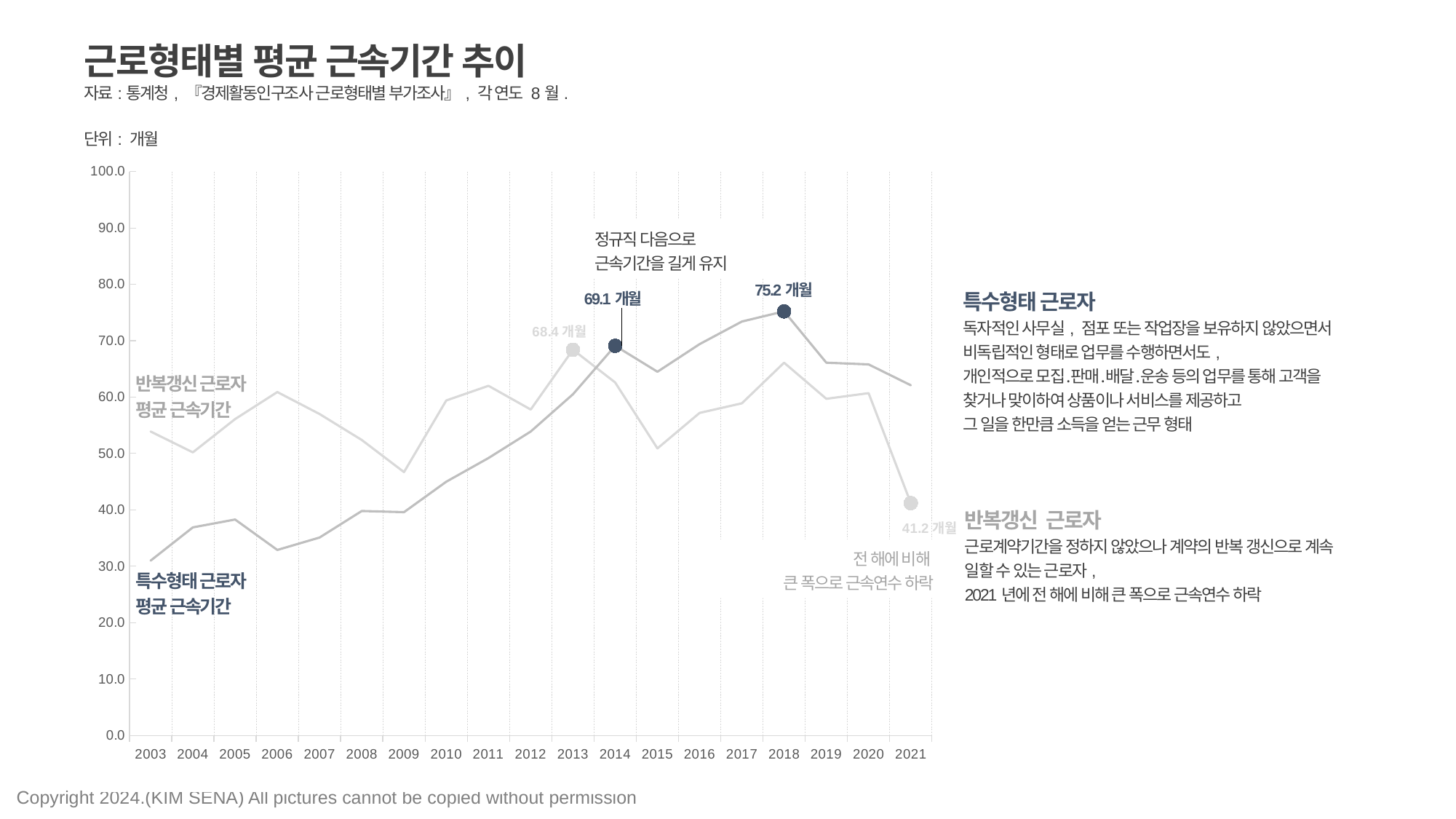

근로형태별 평균 근속기간 추이
자료:통계청, 『경제활동인구조사 근로형태별 부가조사』, 각 연도 8월.
2009년 여성

2019년 여성

2019년 남성

단위  :  %
단위: 개월

### Chart

| Category | 반복갱신 | 특수형태 |
|---|---|---|
정규직 다음으로
근속기간을 길게 유지
특수형태 근로자
독자적인 사무실, 점포 또는 작업장을 보유하지 않았으면서 비독립적인 형태로 업무를 수행하면서도,
개인적으로 모집․판매․배달․운송 등의 업무를 통해 고객을 찾거나 맞이하여 상품이나 서비스를 제공하고
그 일을 한만큼 소득을 얻는 근무 형태
반복갱신 근로자
평균 근속기간
반복갱신  근로자
근로계약기간을 정하지 않았으나 계약의 반복 갱신으로 계속 일할 수 있는 근로자,
2021년에 전 해에 비해 큰 폭으로 근속연수 하락
전 해에 비해
큰 폭으로 근속연수 하락
특수형태 근로자
평균 근속기간